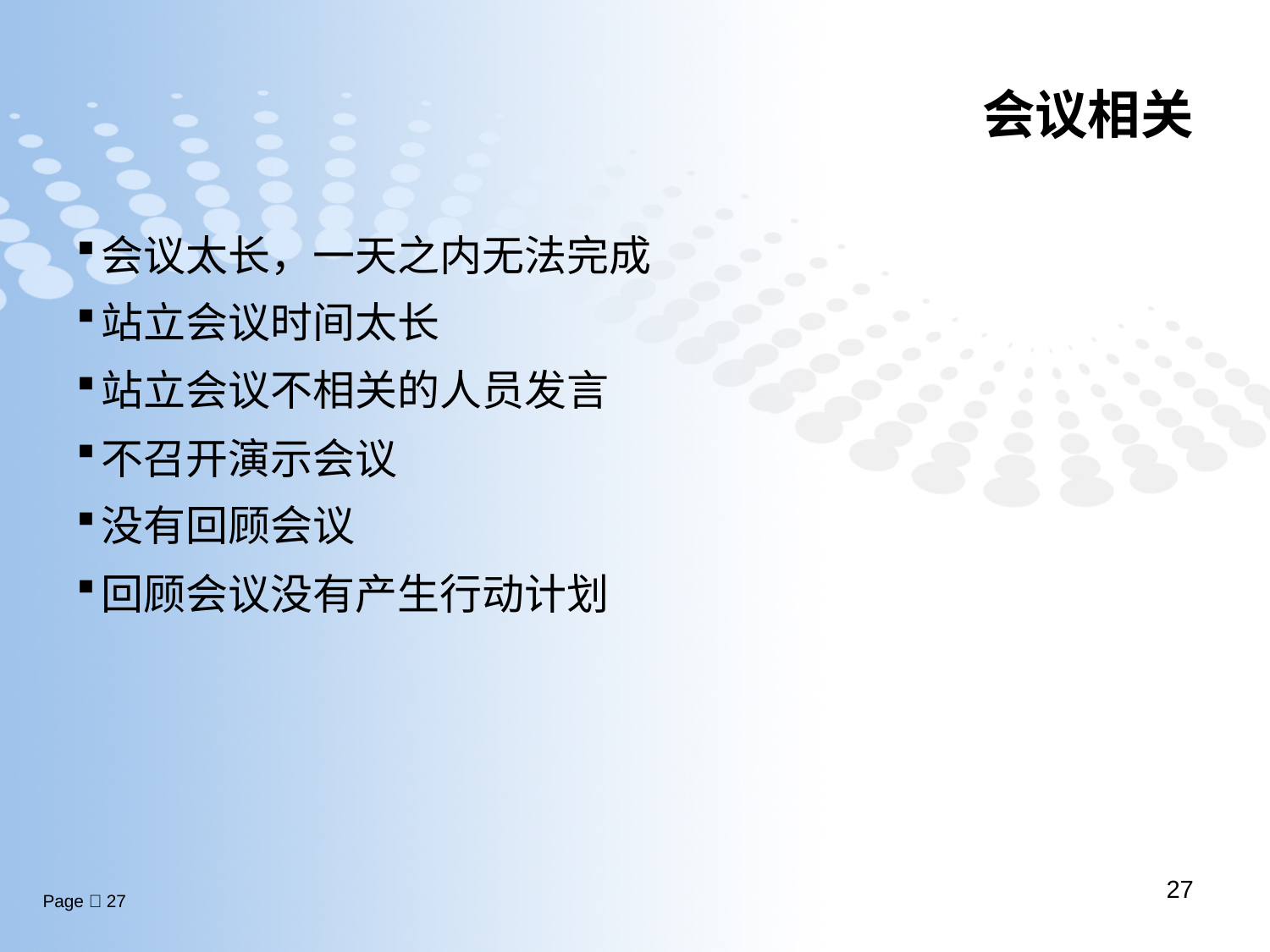

# 会议相关
会议太长，一天之内无法完成
站立会议时间太长
站立会议不相关的人员发言
不召开演示会议
没有回顾会议
回顾会议没有产生行动计划
27